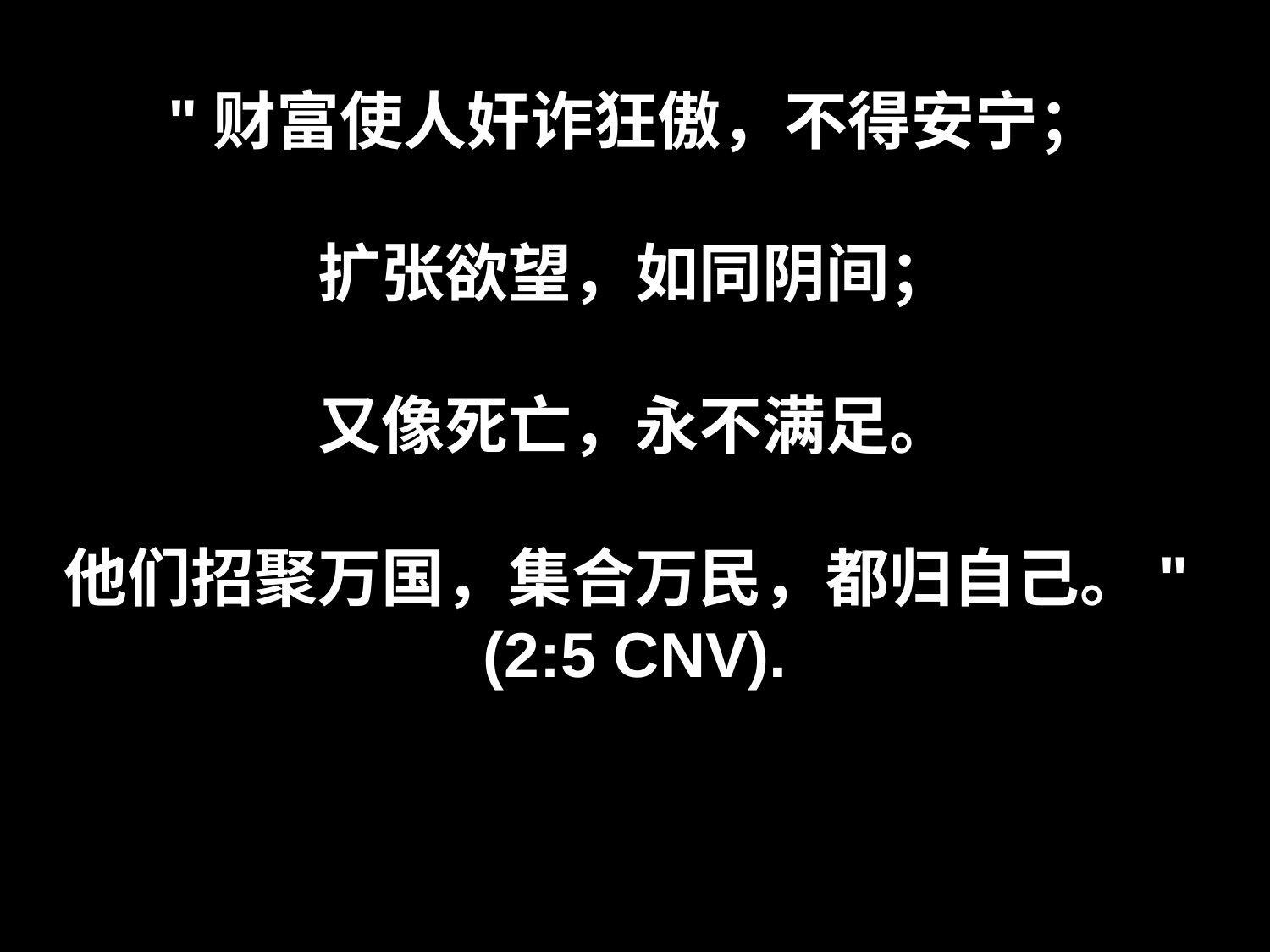

# "财富使人奸诈狂傲，不得安宁； 扩张欲望，如同阴间； 又像死亡，永不满足。 他们招聚万国，集合万民，都归自己。" (2:5 CNV).